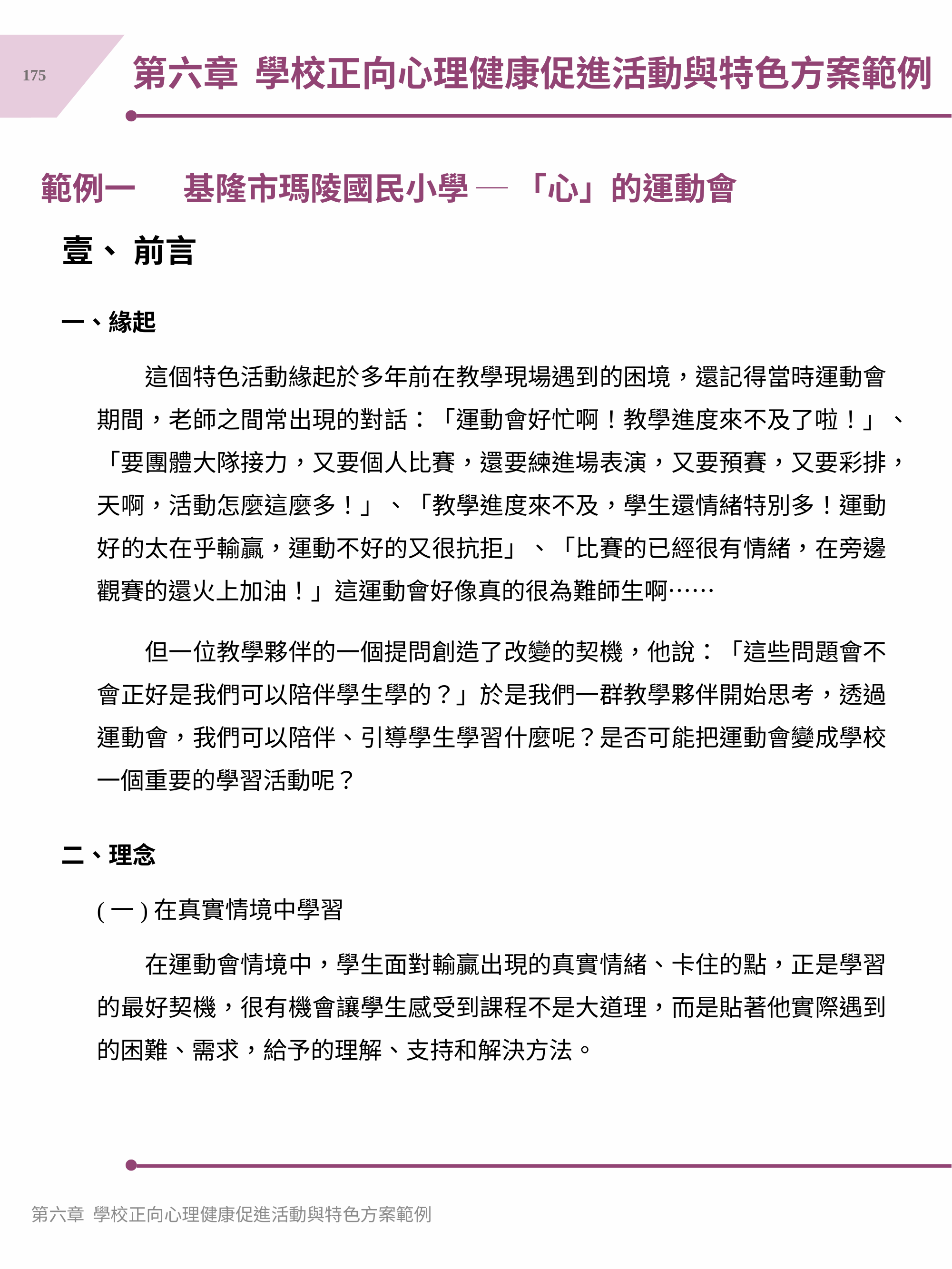

175
第六章  學校正向心理健康促進活動與特色方案範例
範例一	基隆市瑪陵國民小學 ─ 「心」的運動會
壹、	前言
一、緣起
　　這個特色活動緣起於多年前在教學現場遇到的困境，還記得當時運動會期間，老師之間常出現的對話：「運動會好忙啊！教學進度來不及了啦！」、「要團體大隊接力，又要個人比賽，還要練進場表演，又要預賽，又要彩排，天啊，活動怎麼這麼多！」、「教學進度來不及，學生還情緒特別多！運動好的太在乎輸贏，運動不好的又很抗拒」、「比賽的已經很有情緒，在旁邊觀賽的還火上加油！」這運動會好像真的很為難師生啊……
　　但一位教學夥伴的一個提問創造了改變的契機，他說：「這些問題會不會正好是我們可以陪伴學生學的？」於是我們一群教學夥伴開始思考，透過運動會，我們可以陪伴、引導學生學習什麼呢？是否可能把運動會變成學校一個重要的學習活動呢？
二、理念
(一)在真實情境中學習
　　在運動會情境中，學生面對輸贏出現的真實情緒、卡住的點，正是學習的最好契機，很有機會讓學生感受到課程不是大道理，而是貼著他實際遇到的困難、需求，給予的理解、支持和解決方法。
第六章  學校正向心理健康促進活動與特色方案範例